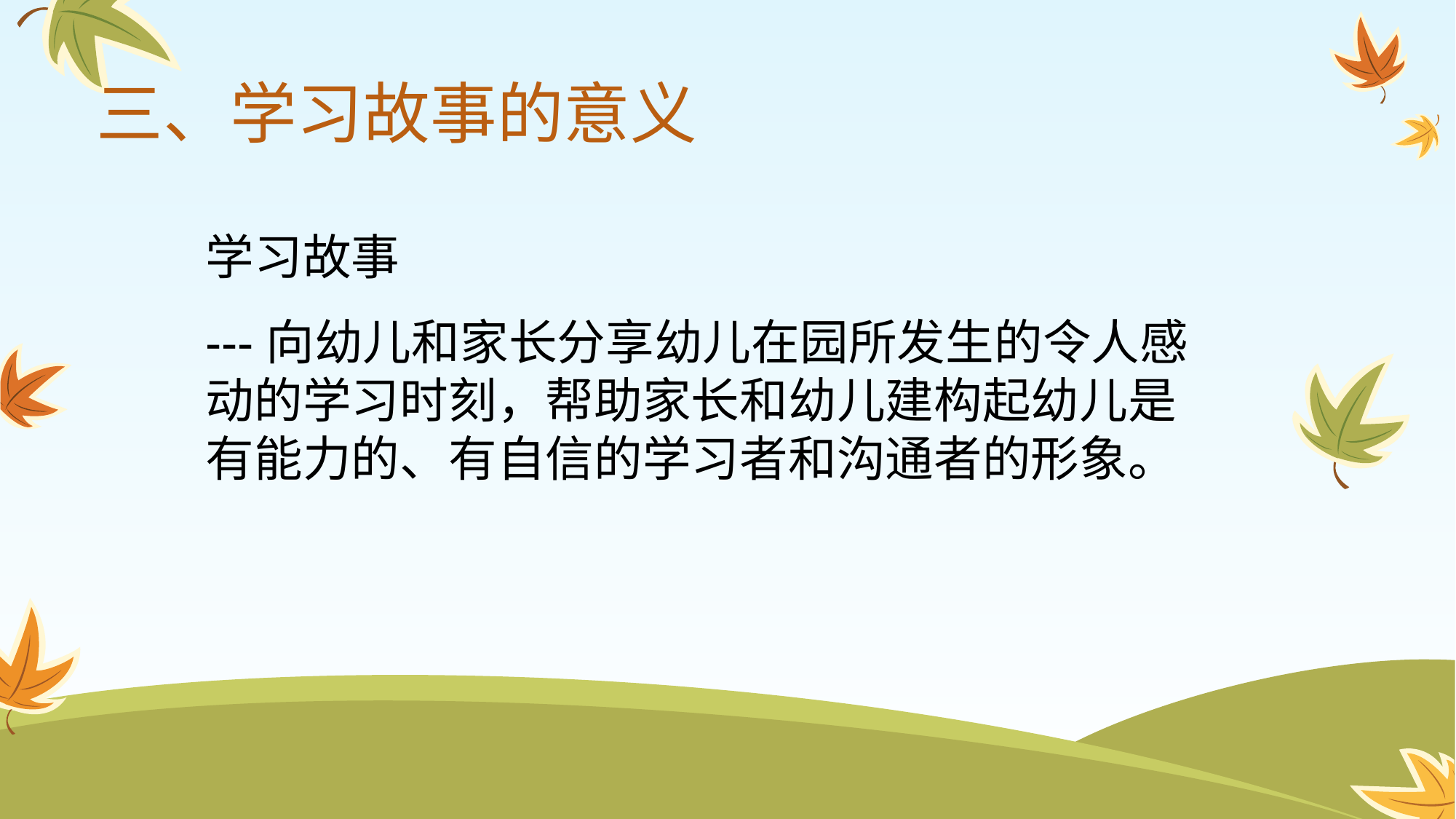

三、学习故事的意义
学习故事
---向幼儿和家长分享幼儿在园所发生的令人感动的学习时刻，帮助家长和幼儿建构起幼儿是有能力的、有自信的学习者和沟通者的形象。